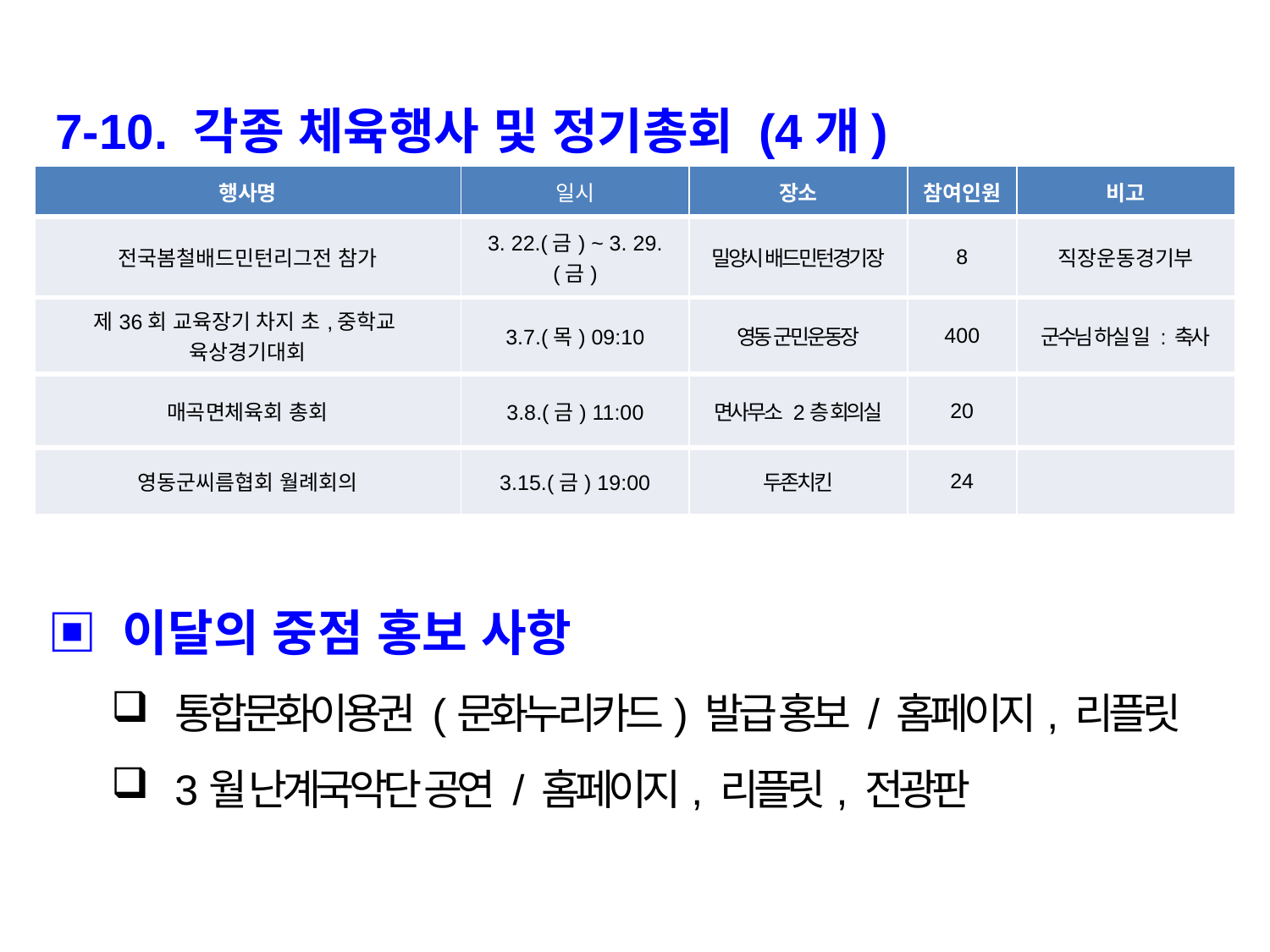

7-10. 각종 체육행사 및 정기총회 (4개)

| 행사명 | 일시 | 장소 | 참여인원 | 비고 |
| --- | --- | --- | --- | --- |
| 전국봄철배드민턴리그전 참가 | 3. 22.(금) ~ 3. 29.(금) | 밀양시 배드민턴경기장 | 8 | 직장운동경기부 |
| 제36회 교육장기 차지 초,중학교 육상경기대회 | 3.7.(목) 09:10 | 영동 군민운동장 | 400 | 군수님 하실 일 : 축사 |
| 매곡면체육회 총회 | 3.8.(금) 11:00 | 면사무소 2층 회의실 | 20 |  |
| 영동군씨름협회 월례회의 | 3.15.(금) 19:00 | 두존치킨 | 24 |  |
▣ 이달의 중점 홍보 사항
통합문화이용권 (문화누리카드) 발급 홍보 / 홈페이지, 리플릿
3월 난계국악단 공연 / 홈페이지, 리플릿, 전광판